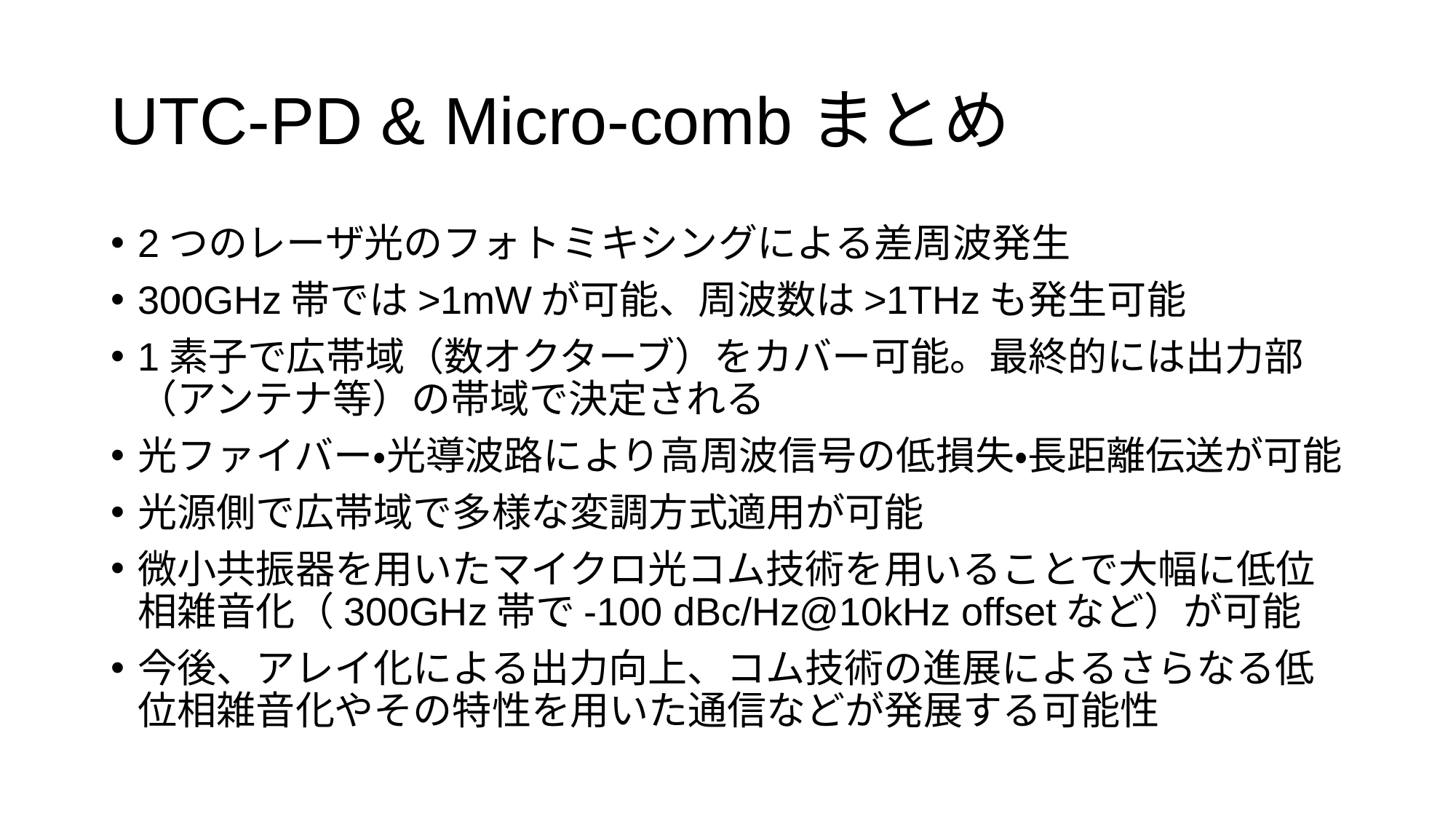

# UTC-PD & Micro-combまとめ
2つのレーザ光のフォトミキシングによる差周波発生
300GHz帯では>1mWが可能、周波数は>1THzも発生可能
1素子で広帯域（数オクターブ）をカバー可能。最終的には出力部（アンテナ等）の帯域で決定される
光ファイバー・光導波路により高周波信号の低損失・長距離伝送が可能
光源側で広帯域で多様な変調方式適用が可能
微小共振器を用いたマイクロ光コム技術を用いることで大幅に低位相雑音化（300GHz帯で-100 dBc/Hz@10kHz offsetなど）が可能
今後、アレイ化による出力向上、コム技術の進展によるさらなる低位相雑音化やその特性を用いた通信などが発展する可能性